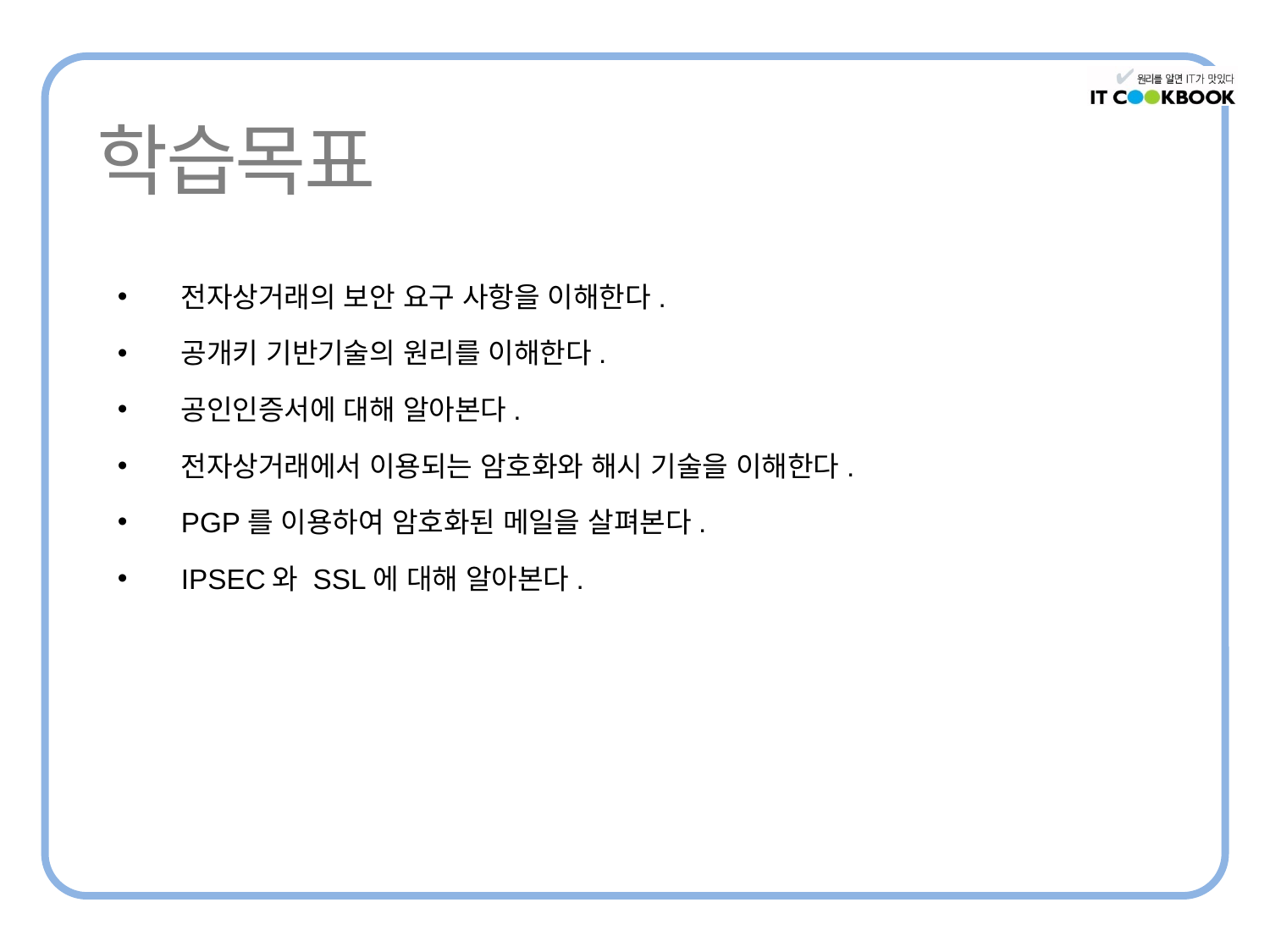

전자상거래의 보안 요구 사항을 이해한다.
공개키 기반기술의 원리를 이해한다.
공인인증서에 대해 알아본다.
전자상거래에서 이용되는 암호화와 해시 기술을 이해한다.
PGP를 이용하여 암호화된 메일을 살펴본다.
IPSEC와 SSL에 대해 알아본다.